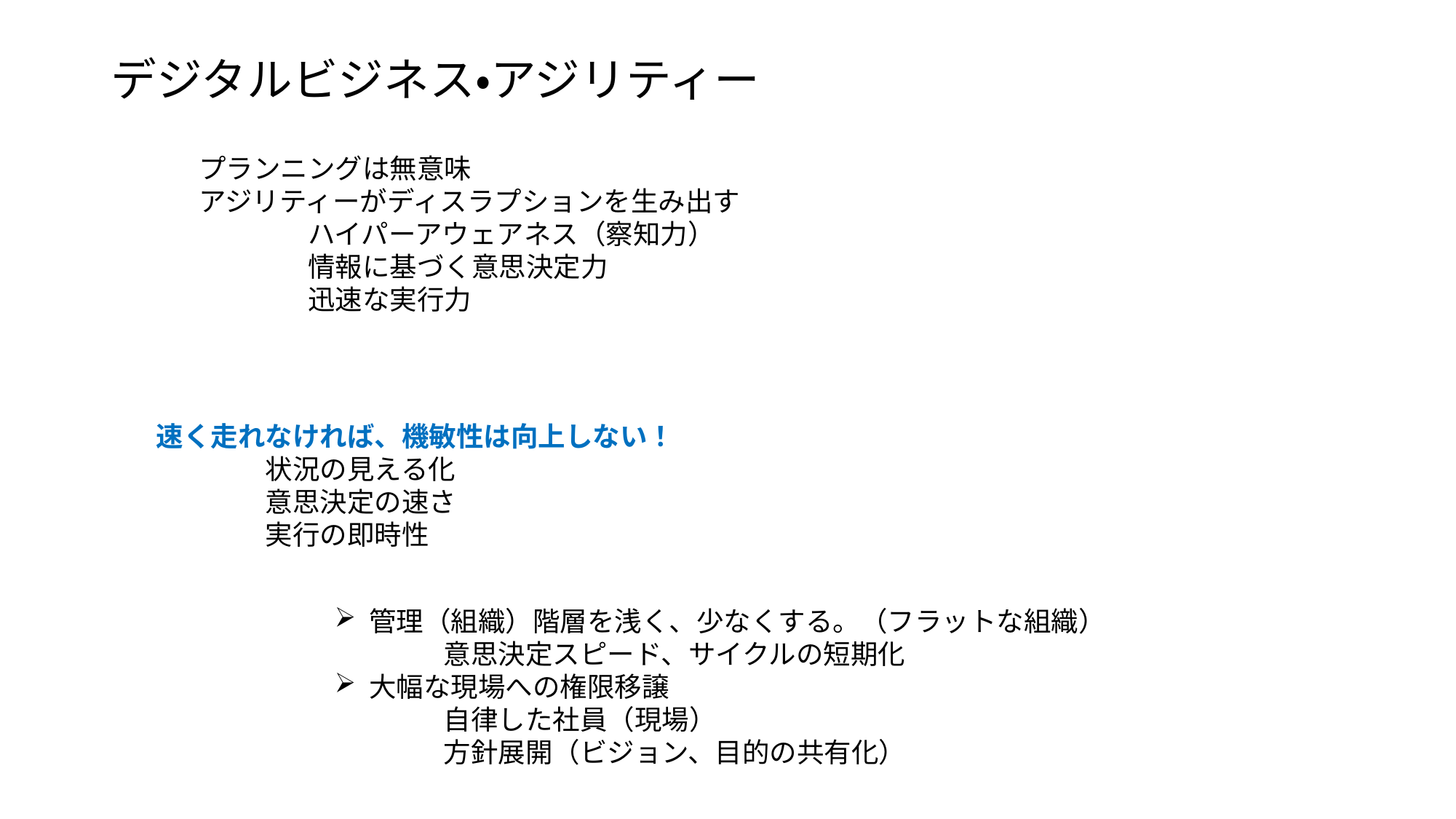

# デジタルビジネス・アジリティー
プランニングは無意味
アジリティーがディスラプションを生み出す
	ハイパーアウェアネス（察知力）
	情報に基づく意思決定力
	迅速な実行力
速く走れなければ、機敏性は向上しない！
	状況の見える化
	意思決定の速さ
	実行の即時性
管理（組織）階層を浅く、少なくする。（フラットな組織）
	意思決定スピード、サイクルの短期化
大幅な現場への権限移譲
	自律した社員（現場）
	方針展開（ビジョン、目的の共有化）